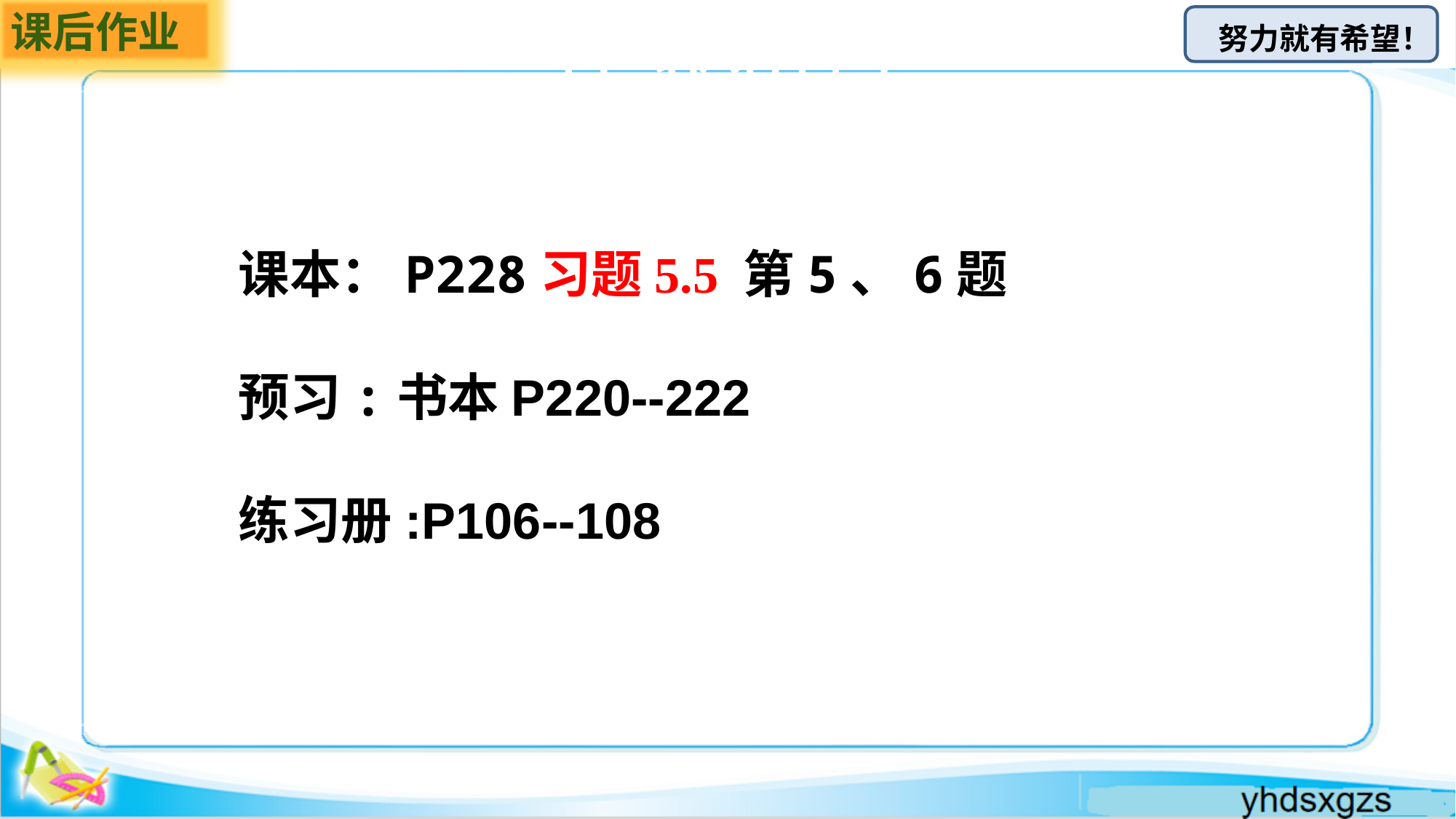

课后作业
# 作业布置

课本：P228习题5.5 第5、6题

预习:书本P220--222

练习册:P106--108